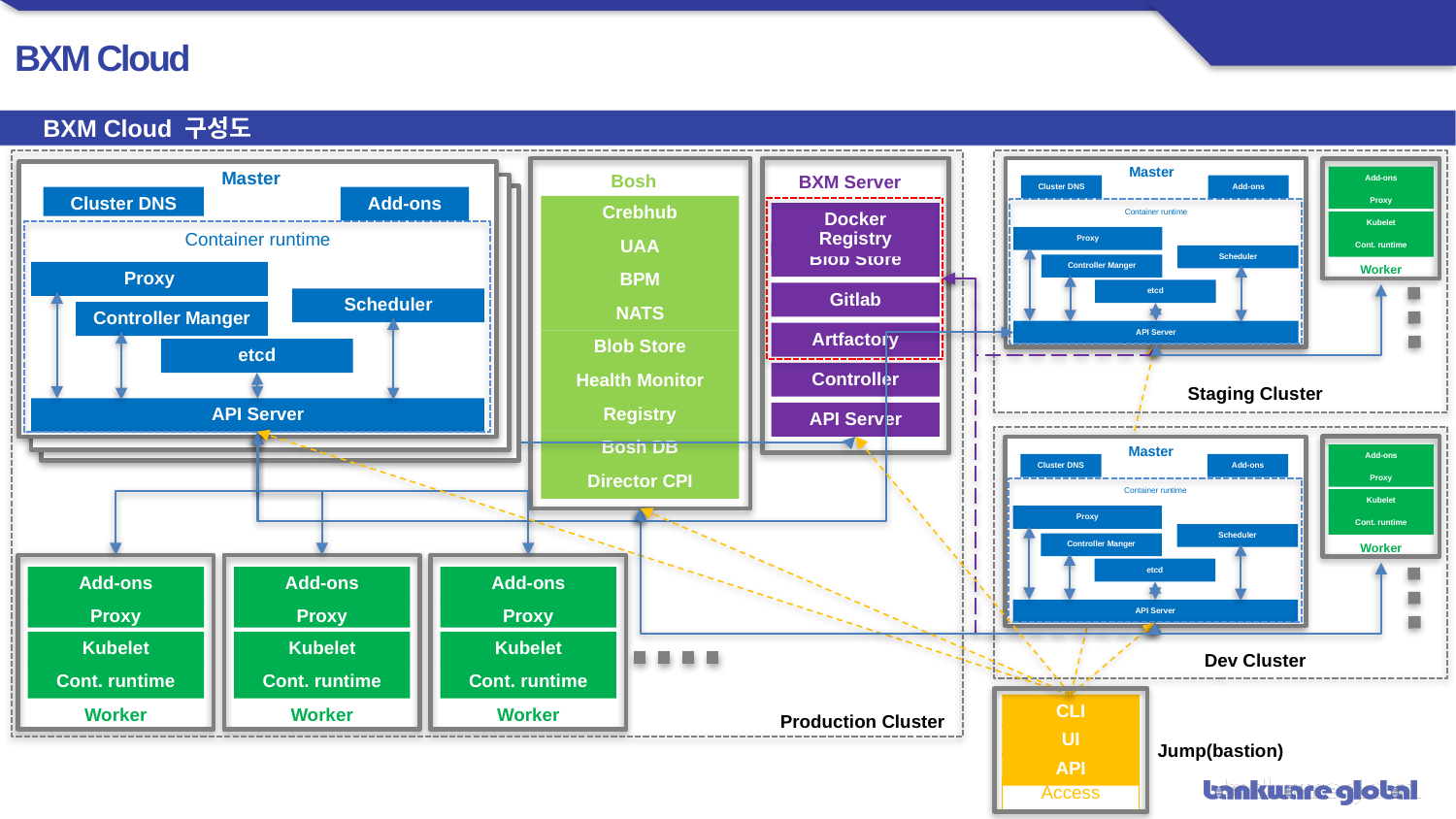

BXM Cloud
BXM Cloud 구성도

Bosh
Crebhub
UAA
BPM
NATS
Blob Store
Health Monitor
Registry
Bosh DB
Director CPI

BXM Server
Docker Registry
Blob Store
Gitlab
Artfactory
Controller
API Server

Master
Cluster DNS
Add-ons

Container runtime
Proxy
Scheduler
Controller Manger
etcd
API Server

Add-ons
Proxy
Kubelet
Cont. runtime
Worker

Master

Cluster DNS
Add-ons

Container runtime
Proxy
Scheduler
Controller Manger
etcd
API Server

Staging Cluster

Add-ons
Proxy
Kubelet
Cont. runtime
Worker

Master
Cluster DNS
Add-ons

Container runtime
Proxy
Scheduler
Controller Manger
etcd
API Server

Add-ons
Proxy
Kubelet
Cont. runtime
Worker

Add-ons
Proxy
Kubelet
Cont. runtime
Worker

Add-ons
Proxy
Kubelet
Cont. runtime
Worker
Dev Cluster

CLI
UI
API
Access
Production Cluster
Jump(bastion)